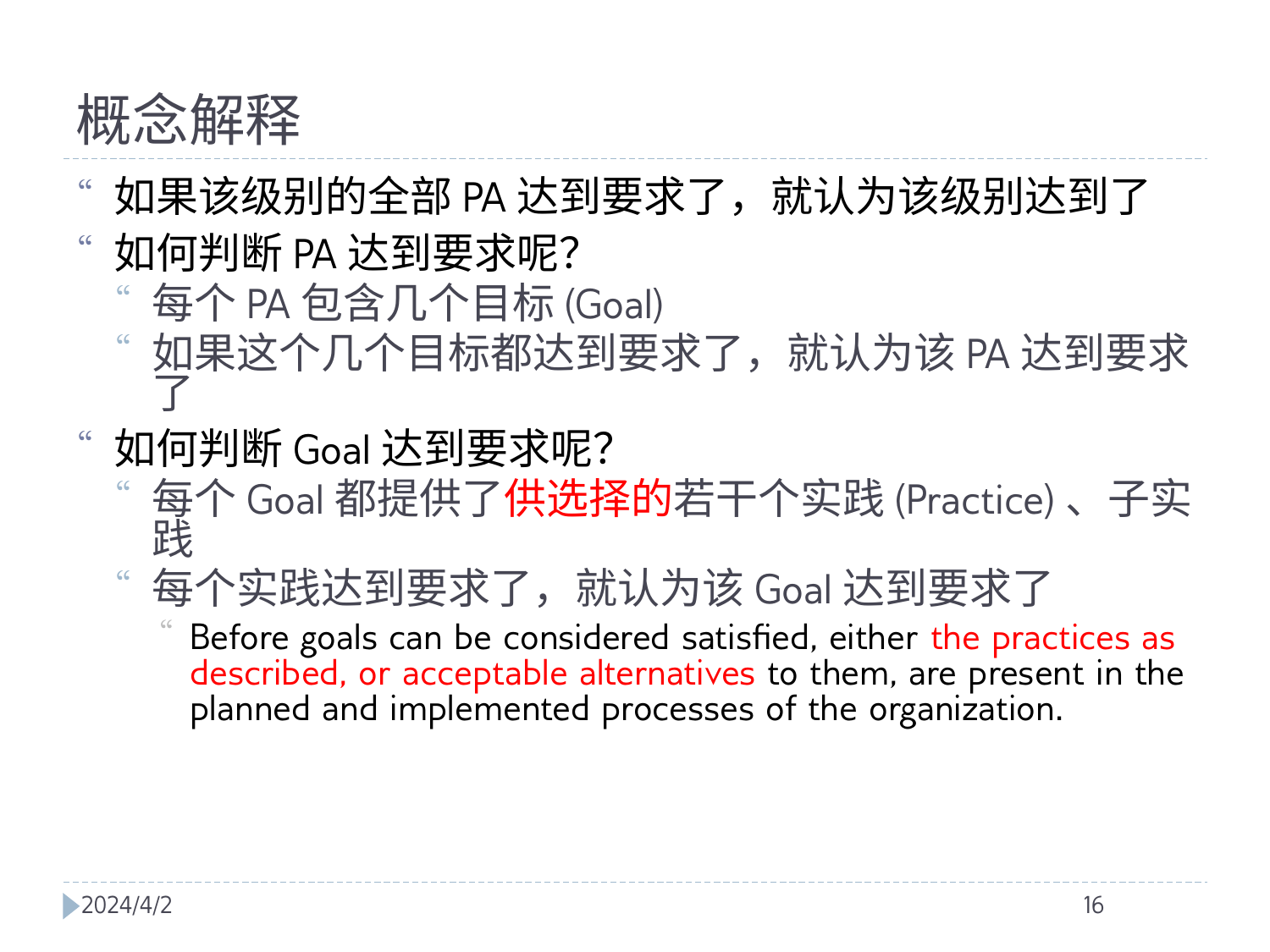

概念解释
如果该级别的全部PA达到要求了，就认为该级别达到了
如何判断PA达到要求呢？
每个PA包含几个目标(Goal)
如果这个几个目标都达到要求了，就认为该PA达到要求了
如何判断Goal达到要求呢？
每个Goal都提供了供选择的若干个实践(Practice)、子实践
每个实践达到要求了，就认为该Goal达到要求了
Before goals can be considered satisfied, either the practices as described, or acceptable alternatives to them, are present in the planned and implemented processes of the organization.
2024/4/2
16